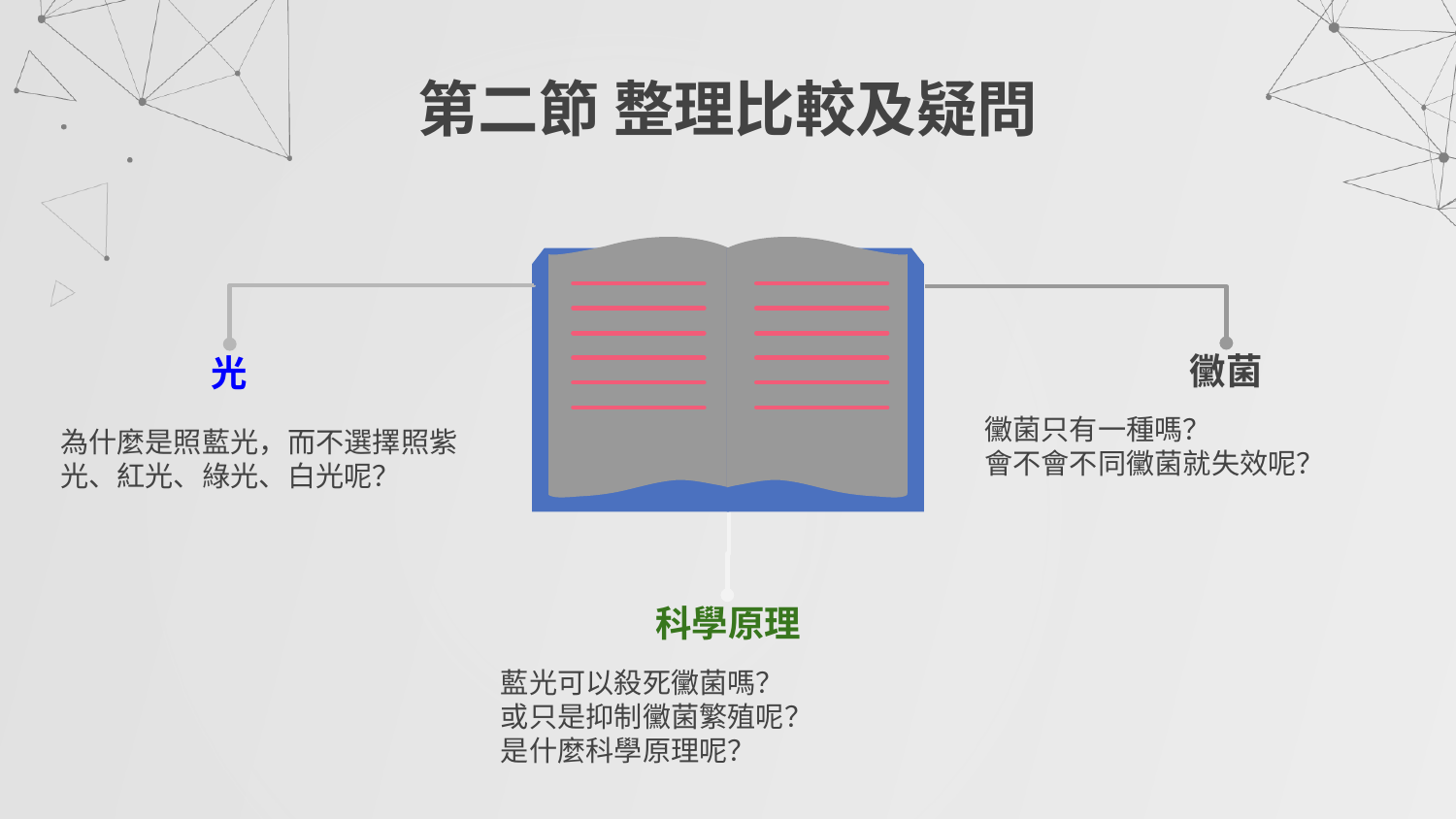

# 第二節 整理比較及疑問

黴菌
光
黴菌只有一種嗎？
會不會不同黴菌就失效呢？
為什麼是照藍光，而不選擇照紫光、紅光、綠光、白光呢？
科學原理
藍光可以殺死黴菌嗎？
或只是抑制黴菌繁殖呢？
是什麼科學原理呢？